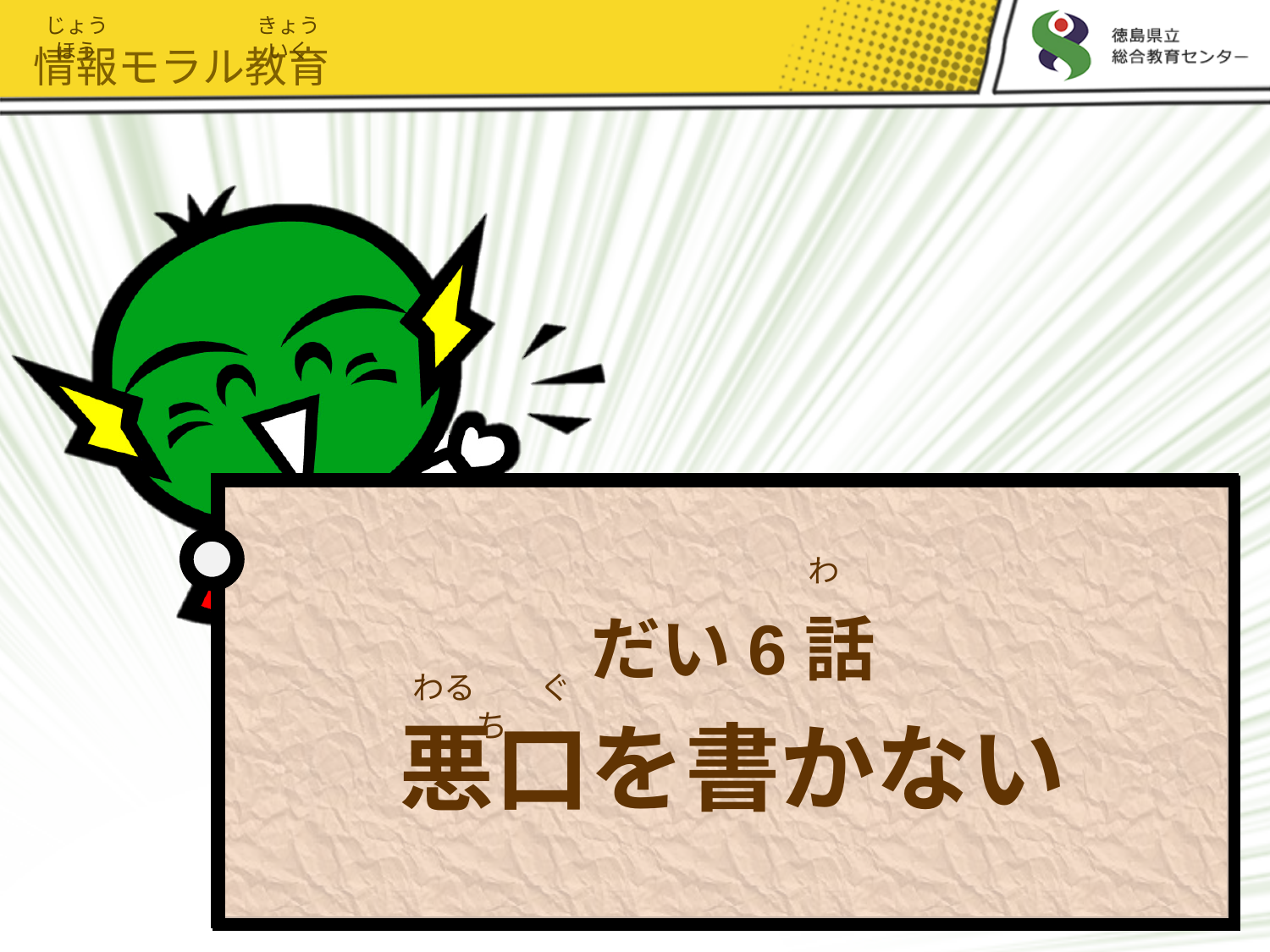

じょうほう
きょういく
情報モラル教育
# だい6話 悪口を書かない
わ
わる　　ぐち